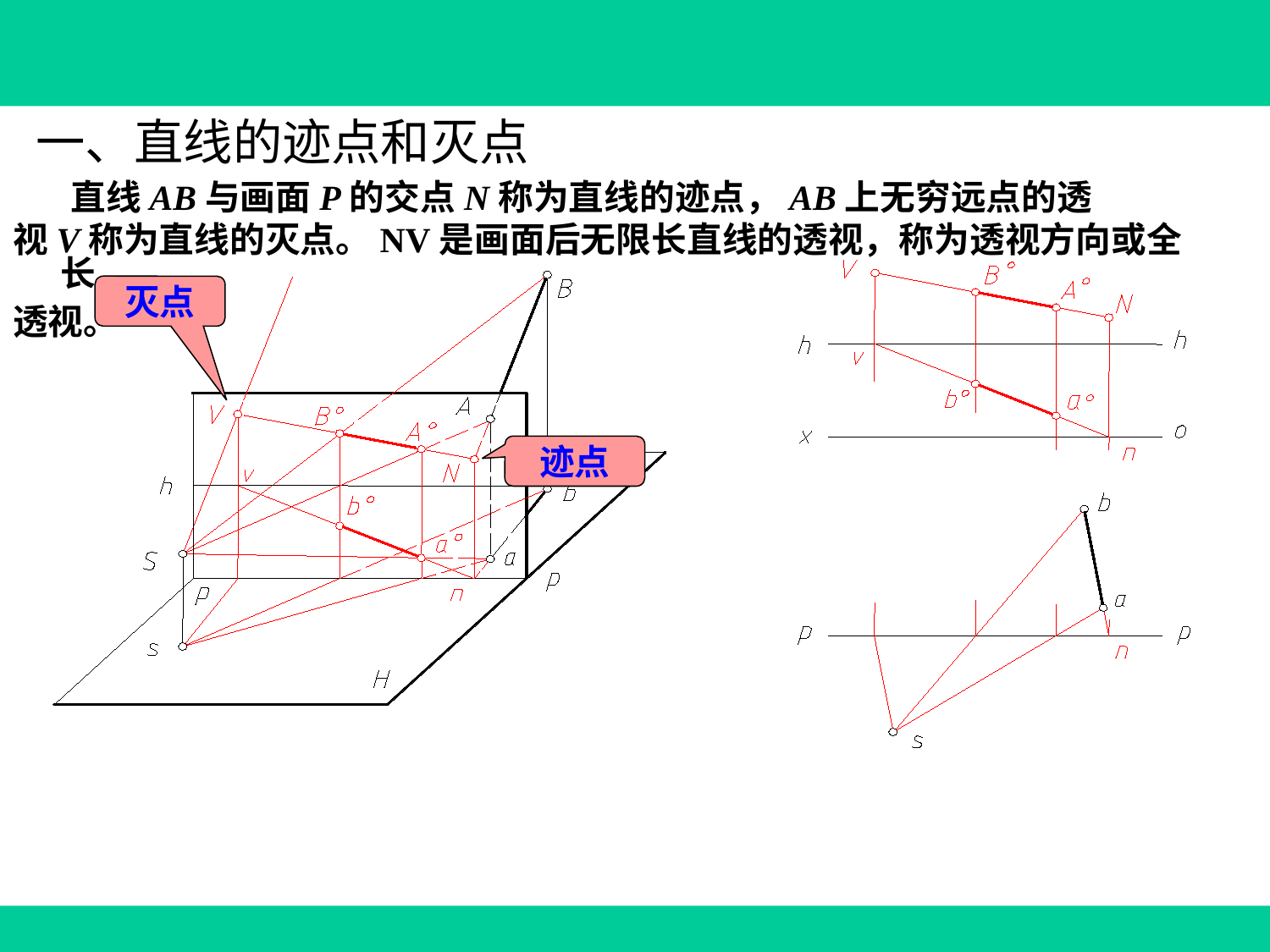

一、直线的迹点和灭点
     直线AB与画面P的交点N称为直线的迹点，AB上无穷远点的透
视V称为直线的灭点。NV是画面后无限长直线的透视，称为透视方向或全长
透视。
灭点
迹点